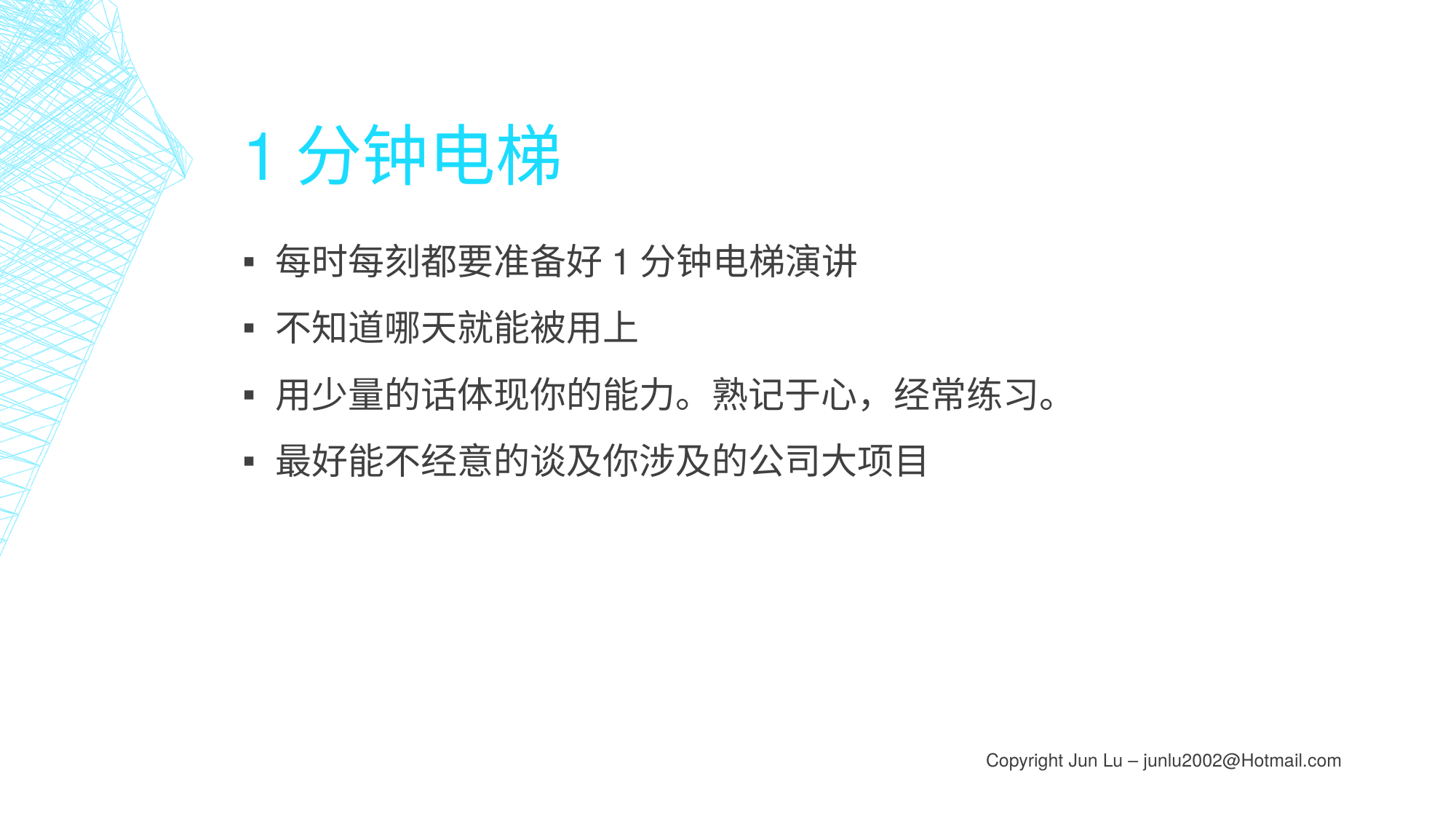

# 1分钟电梯
每时每刻都要准备好1分钟电梯演讲
不知道哪天就能被用上
用少量的话体现你的能力。熟记于心，经常练习。
最好能不经意的谈及你涉及的公司大项目
Copyright Jun Lu – junlu2002@Hotmail.com